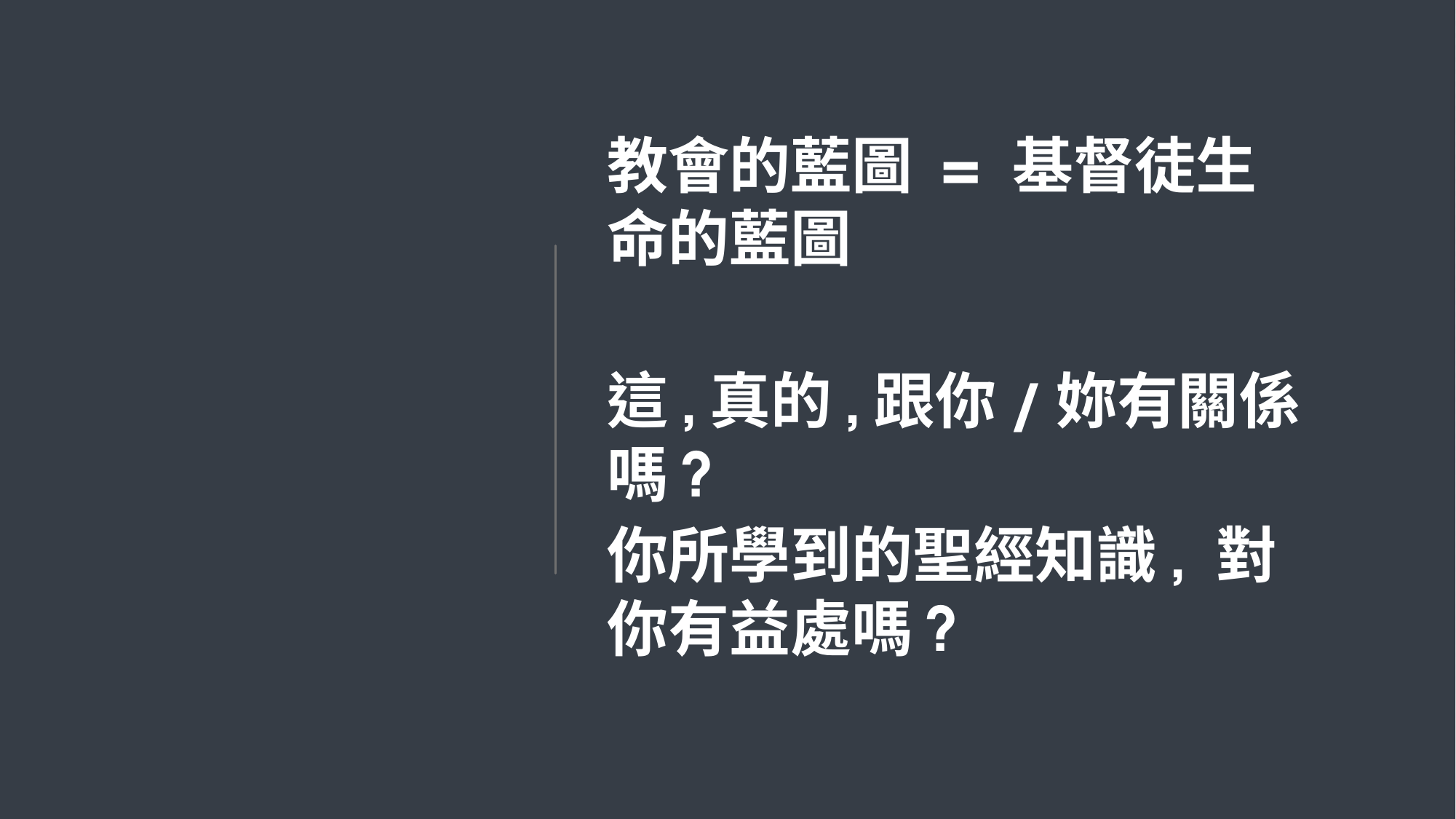

教會的藍圖 = 基督徒生命的藍圖

這,真的,跟你/妳有關係嗎?
你所學到的聖經知識, 對你有益處嗎?